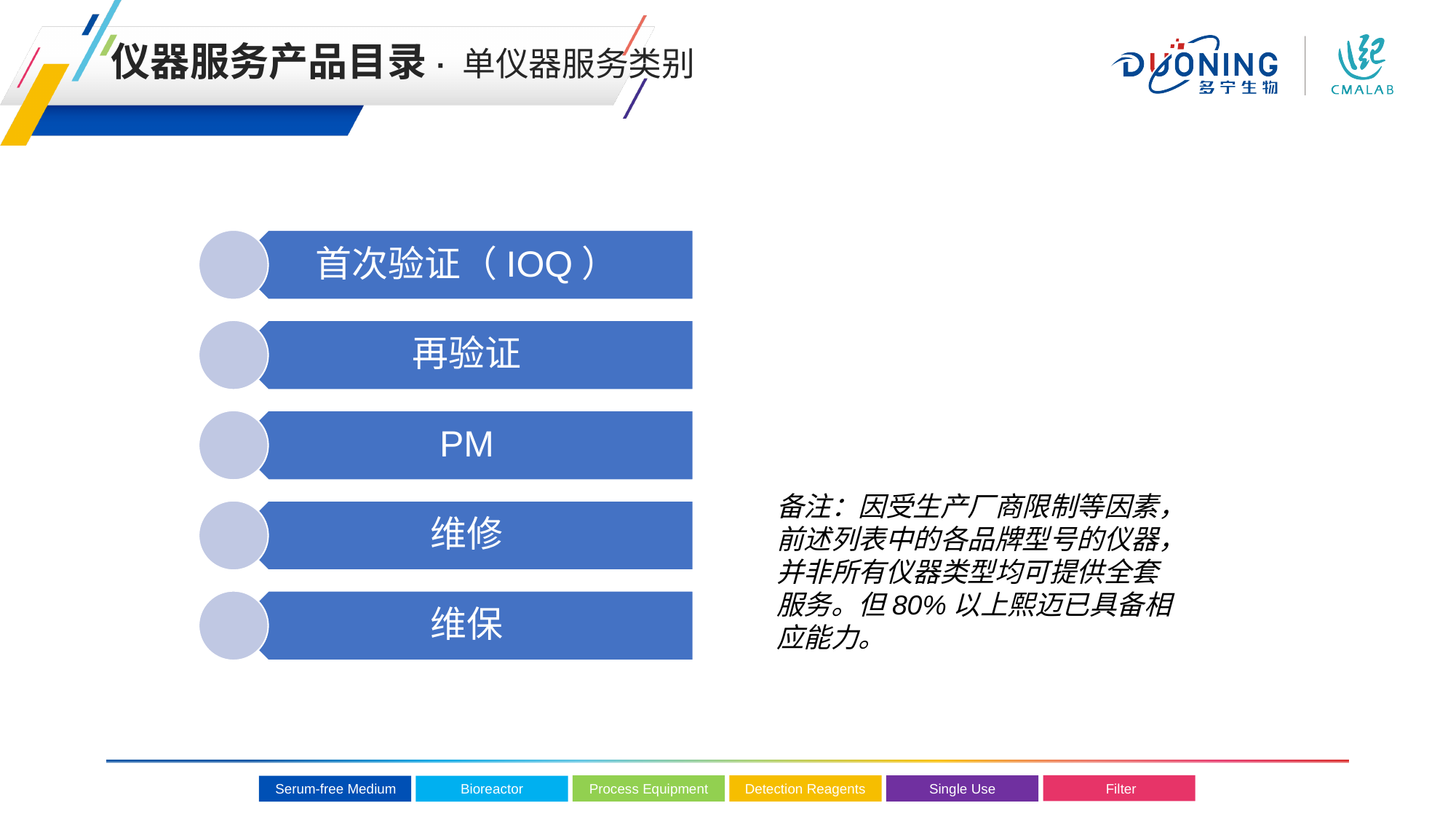

仪器服务产品目录· 单仪器服务类别
首次验证（IOQ）
再验证
PM
维修
维保
备注：因受生产厂商限制等因素，
前述列表中的各品牌型号的仪器，
并非所有仪器类型均可提供全套
服务。但80%以上熙迈已具备相
应能力。